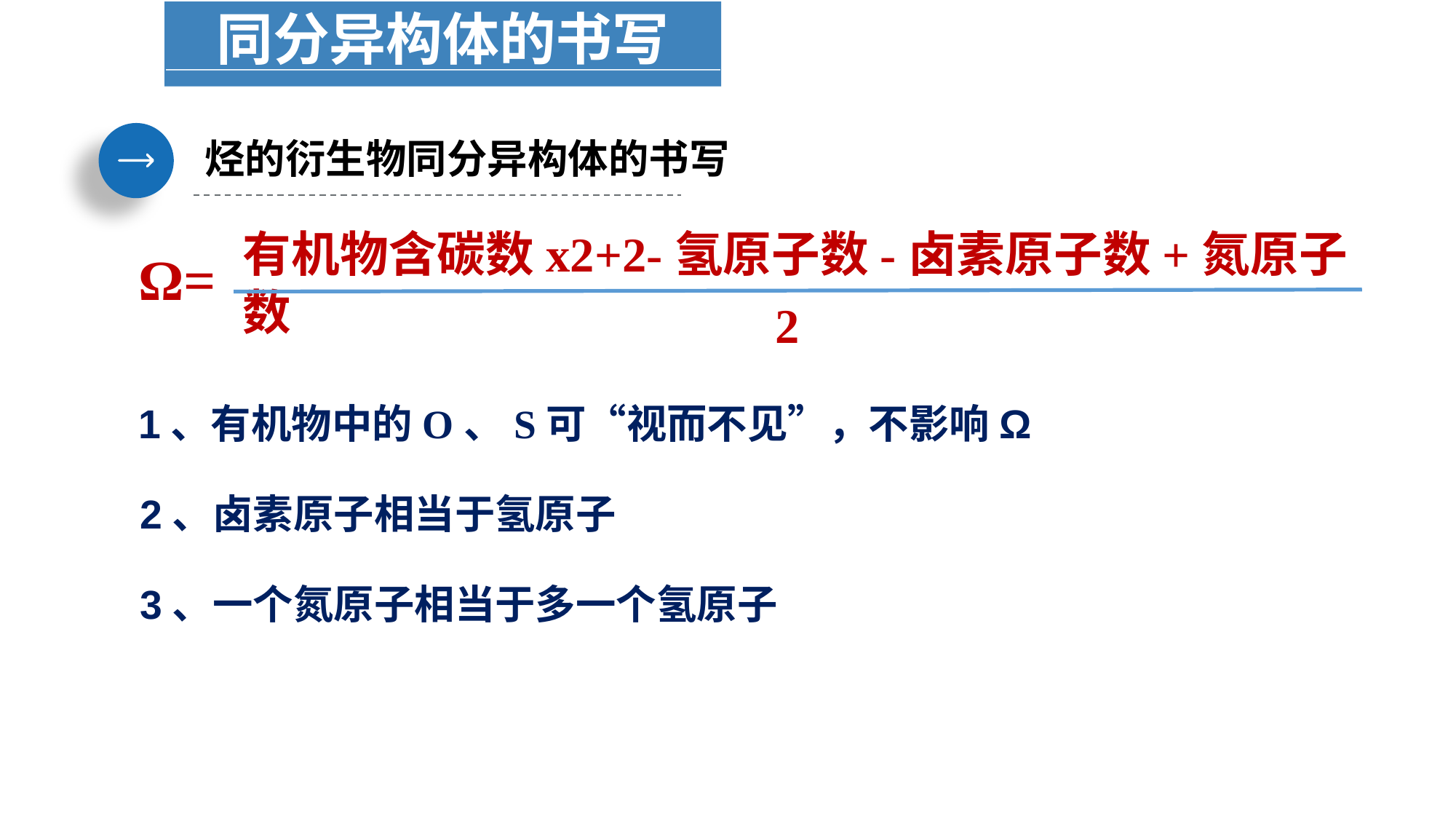

同分异构体的书写

烃的衍生物同分异构体的书写
有机物含碳数x2+2-氢原子数-卤素原子数+氮原子数
2
Ω=
1、有机物中的O、S可“视而不见”，不影响Ω
2、卤素原子相当于氢原子
3、一个氮原子相当于多一个氢原子